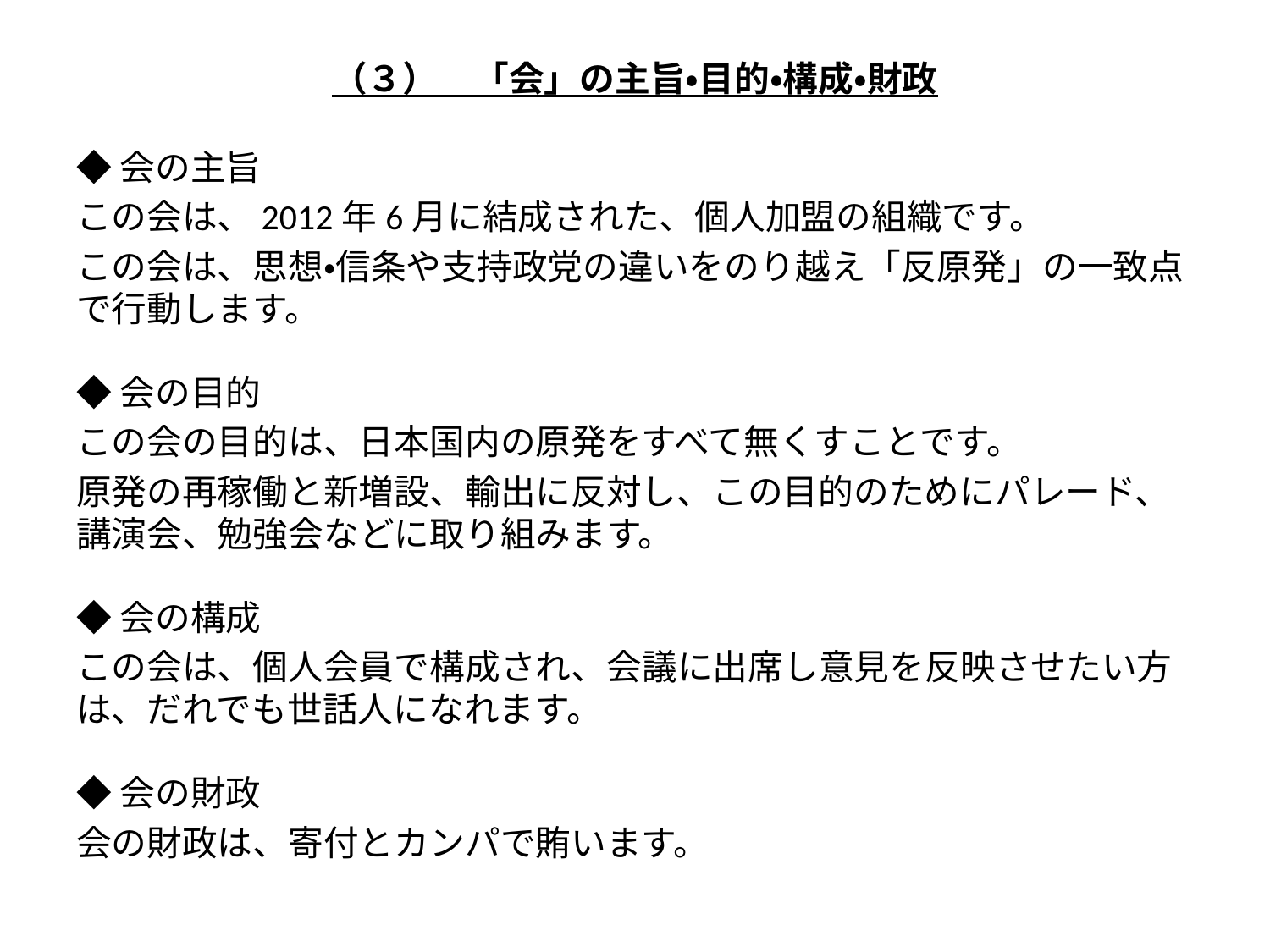

（３）　「会」の主旨・目的・構成・財政

◆会の主旨
この会は、2012年6月に結成された、個人加盟の組織です。
この会は、思想・信条や支持政党の違いをのり越え「反原発」の一致点で行動します。

◆会の目的
この会の目的は、日本国内の原発をすべて無くすことです。
原発の再稼働と新増設、輸出に反対し、この目的のためにパレード、講演会、勉強会などに取り組みます。

◆会の構成
この会は、個人会員で構成され、会議に出席し意見を反映させたい方は、だれでも世話人になれます。

◆会の財政
会の財政は、寄付とカンパで賄います。